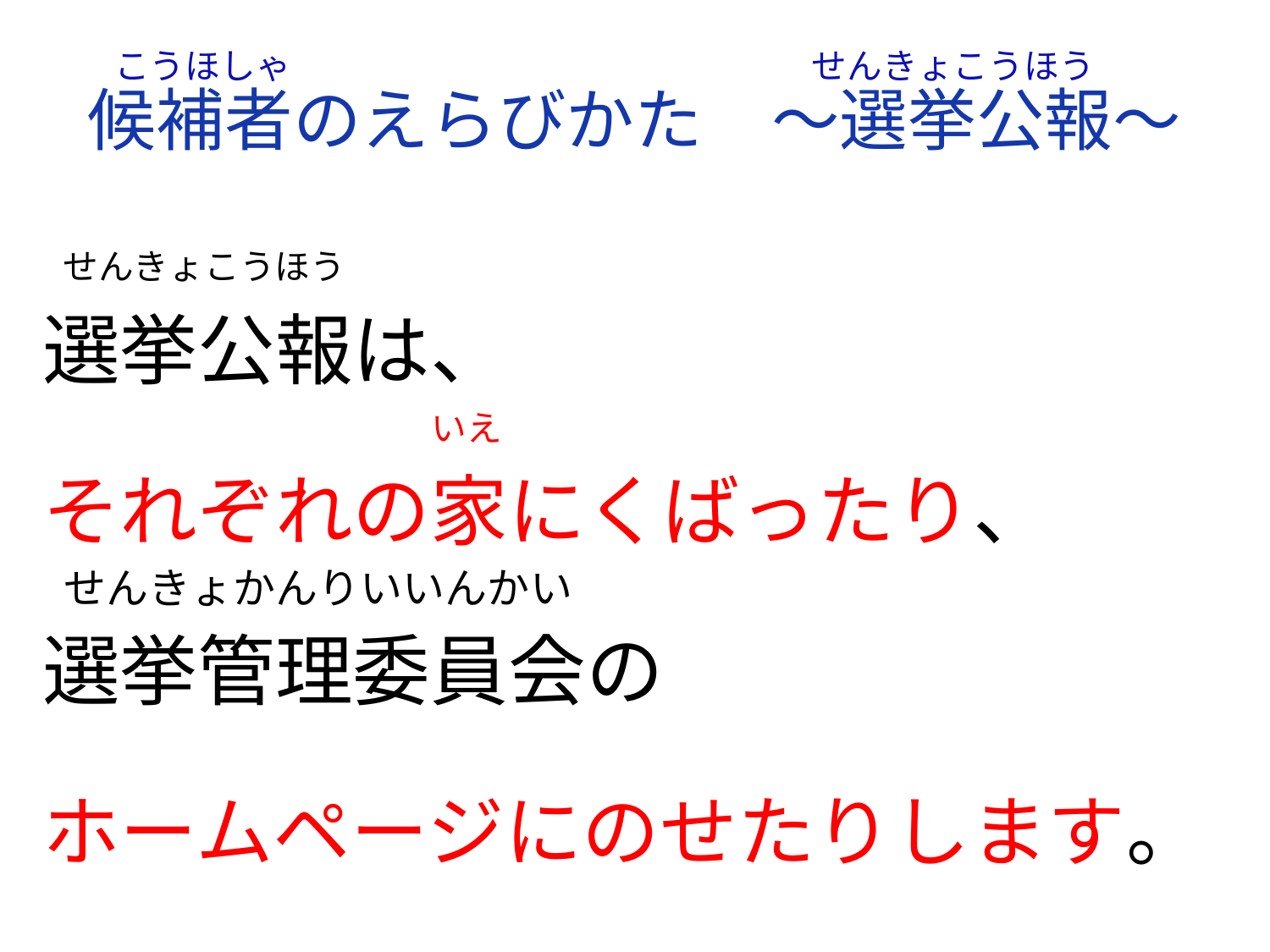

こうほしゃ
  せんきょこうほう
# 候補者のえらびかた　～選挙公報～
  せんきょこうほう
選挙公報は、
それぞれの家にくばったり、
選挙管理委員会の
ホームページにのせたりします。
  いえ
 　 せんきょかんりいいんかい